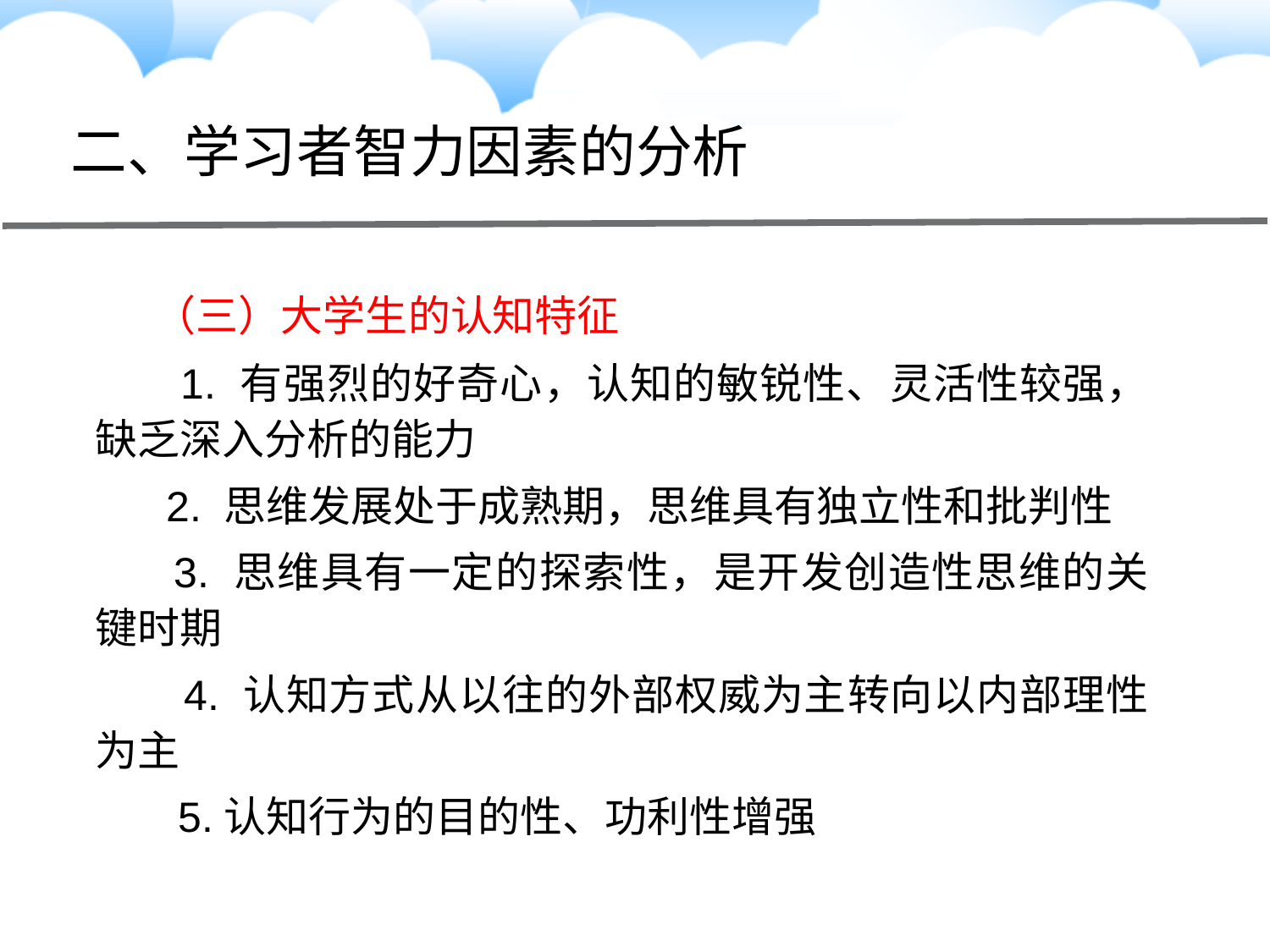

# 二、学习者智力因素的分析
　 （三）大学生的认知特征
  　1. 有强烈的好奇心，认知的敏锐性、灵活性较强，缺乏深入分析的能力
      2. 思维发展处于成熟期，思维具有独立性和批判性
      3. 思维具有一定的探索性，是开发创造性思维的关键时期
       4. 认知方式从以往的外部权威为主转向以内部理性为主
       5.认知行为的目的性、功利性增强